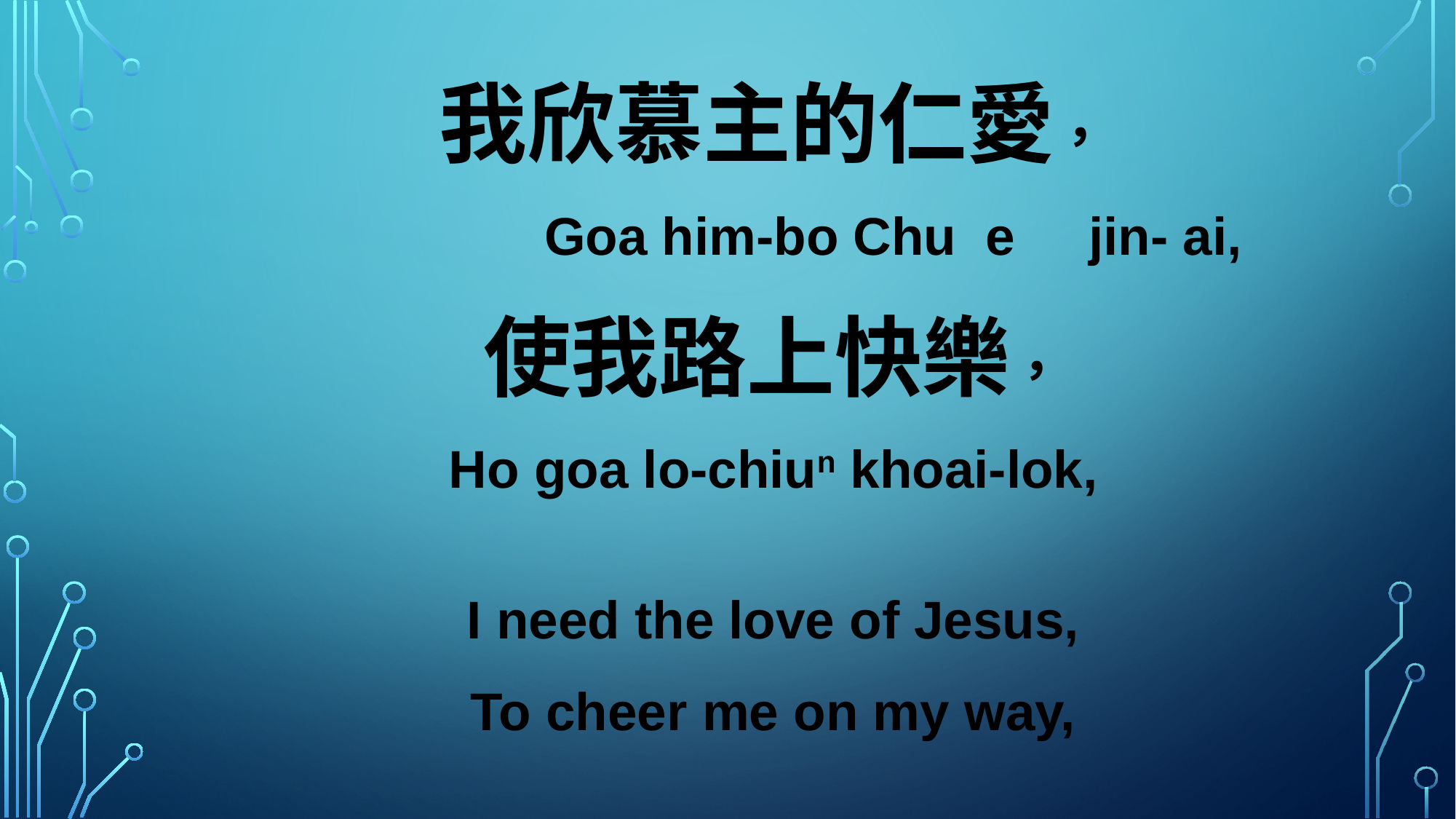

我欣慕主的仁愛，
                              Goa him-bo Chu  e     jin- ai,
使我路上快樂，
Ho goa lo-chiun khoai-lok,

I need the love of Jesus,
To cheer me on my way,